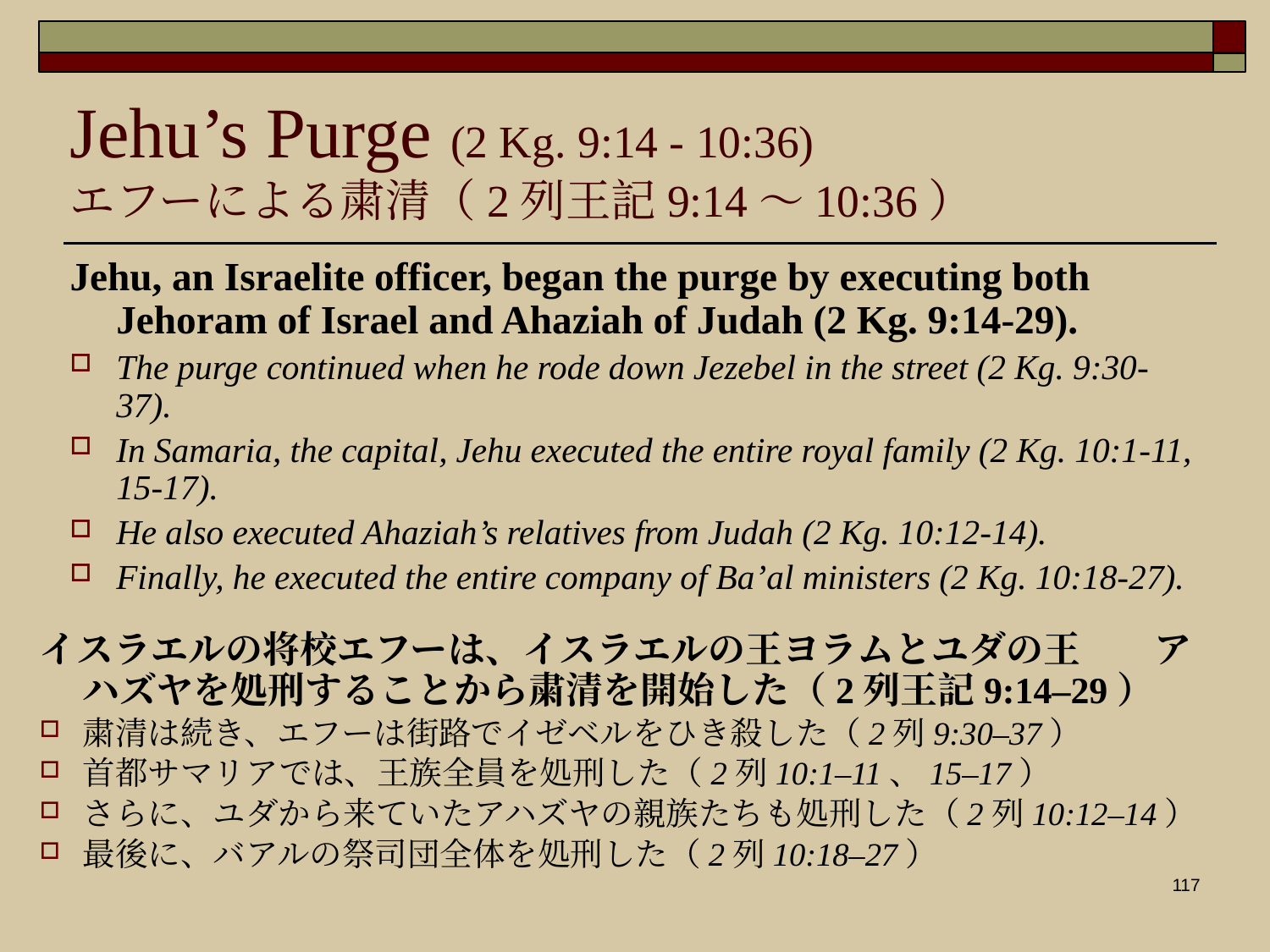

Jehu’s Purge (2 Kg. 9:14 - 10:36)
エフーによる粛清（2列王記9:14〜10:36）
Jehu, an Israelite officer, began the purge by executing both Jehoram of Israel and Ahaziah of Judah (2 Kg. 9:14-29).
The purge continued when he rode down Jezebel in the street (2 Kg. 9:30-37).
In Samaria, the capital, Jehu executed the entire royal family (2 Kg. 10:1-11, 15-17).
He also executed Ahaziah’s relatives from Judah (2 Kg. 10:12-14).
Finally, he executed the entire company of Ba’al ministers (2 Kg. 10:18-27).
イスラエルの将校エフーは、イスラエルの王ヨラムとユダの王　　アハズヤを処刑することから粛清を開始した（2列王記9:14–29）
粛清は続き、エフーは街路でイゼベルをひき殺した（2列9:30–37）
首都サマリアでは、王族全員を処刑した（2列10:1–11、15–17）
さらに、ユダから来ていたアハズヤの親族たちも処刑した（2列10:12–14）
最後に、バアルの祭司団全体を処刑した（2列10:18–27）
117